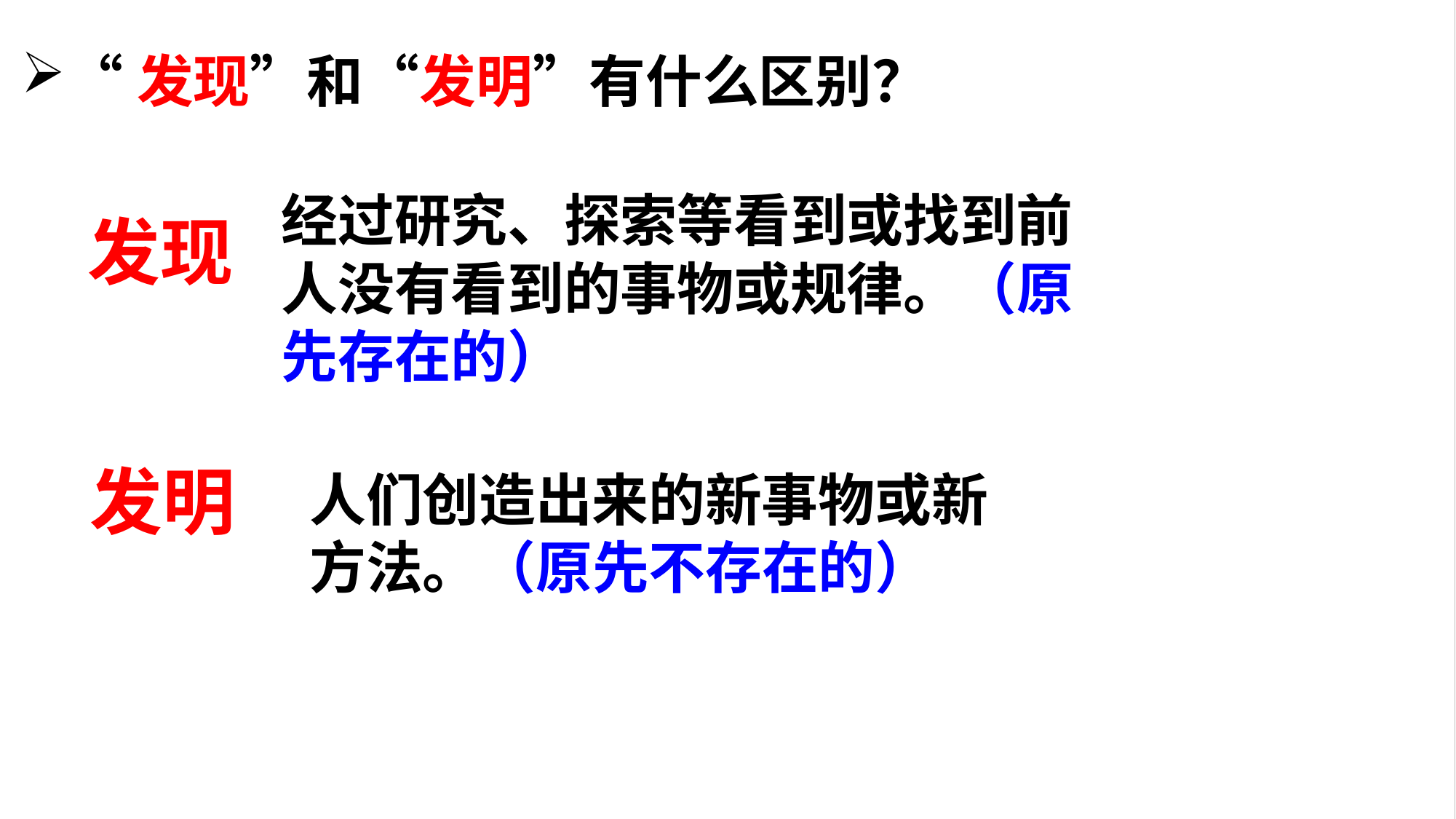

“发现”和“发明”有什么区别？
经过研究、探索等看到或找到前人没有看到的事物或规律。（原先存在的）
发现
发明
人们创造出来的新事物或新方法。（原先不存在的）